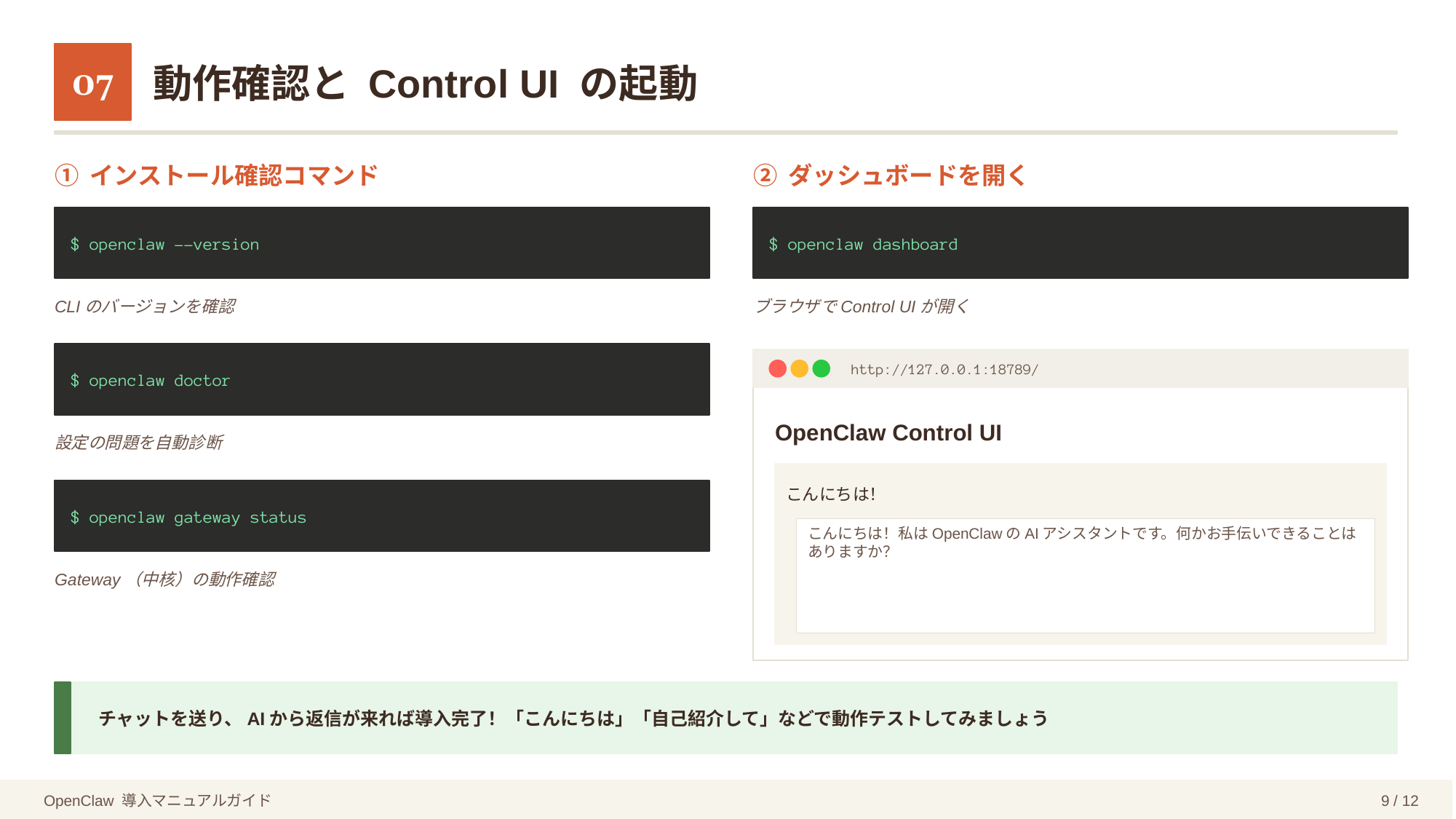

07
動作確認と Control UI の起動

① インストール確認コマンド
② ダッシュボードを開く

$ openclaw --version

$ openclaw dashboard
CLIのバージョンを確認
ブラウザでControl UIが開く

$ openclaw doctor

http://127.0.0.1:18789/

OpenClaw Control UI
設定の問題を自動診断

こんにちは！

$ openclaw gateway status

こんにちは！私はOpenClawのAIアシスタントです。何かお手伝いできることはありますか？
Gateway（中核）の動作確認

チャットを送り、AIから返信が来れば導入完了！「こんにちは」「自己紹介して」などで動作テストしてみましょう

OpenClaw 導入マニュアルガイド
9 / 12